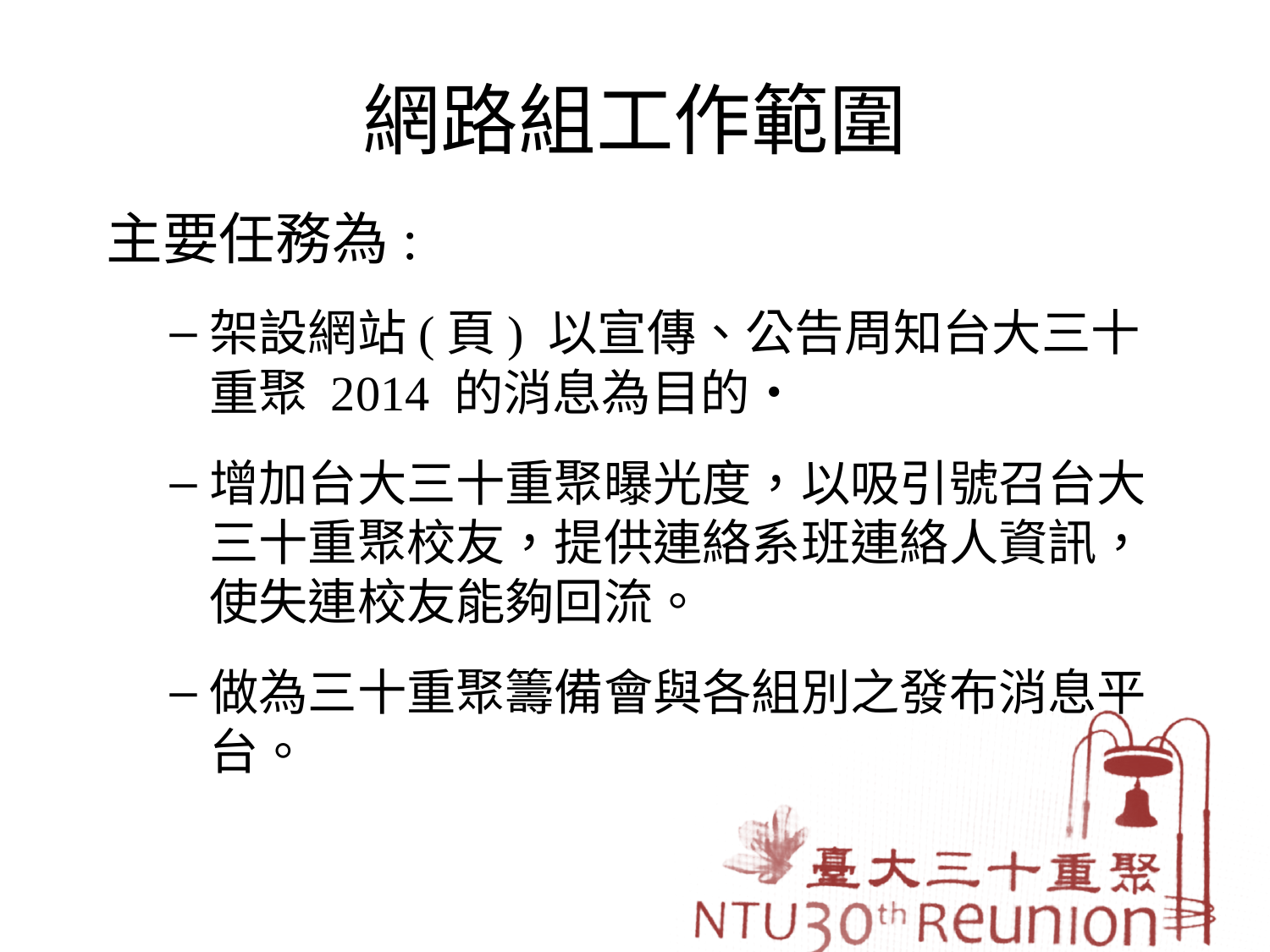

# 網路組工作範圍
主要任務為:
架設網站(頁) 以宣傳、公告周知台大三十重聚 2014 的消息為目的‧
增加台大三十重聚曝光度，以吸引號召台大三十重聚校友，提供連絡系班連絡人資訊，使失連校友能夠回流。
做為三十重聚籌備會與各組別之發布消息平台。